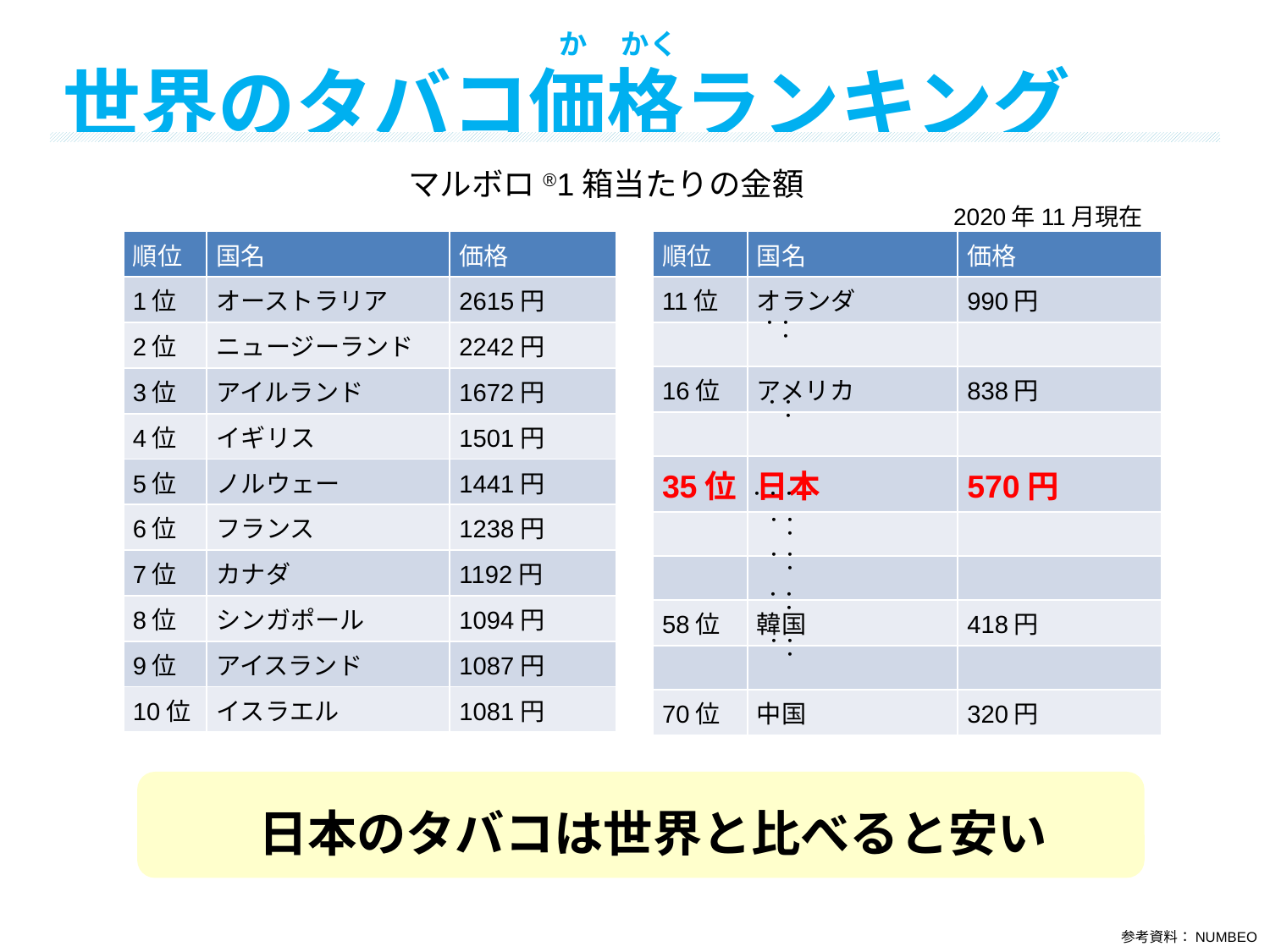

か 　かく
世界のタバコ価格ランキング

マルボロ®1箱当たりの金額
2020年11月現在
| 順位 | 国名 | 価格 |
| --- | --- | --- |
| 1位 | オーストラリア | 2615円 |
| 2位 | ニュージーランド | 2242円 |
| 3位 | アイルランド | 1672円 |
| 4位 | イギリス | 1501円 |
| 5位 | ノルウェー | 1441円 |
| 6位 | フランス | 1238円 |
| 7位 | カナダ | 1192円 |
| 8位 | シンガポール | 1094円 |
| 9位 | アイスランド | 1087円 |
| 10位 | イスラエル | 1081円 |
| 順位 | 国名 | 価格 |
| --- | --- | --- |
| 11位 | オランダ | 990円 |
|  |  |  |
| 16位 | アメリカ | 838円 |
|  |  |  |
| 35位 | 日本 | 570円 |
|  |  |  |
|  |  |  |
| 58位 | 韓国 | 418円 |
|  |  |  |
| 70位 | 中国 | 320円 |
・・・
・・・
・・・
・・・
・・・
・・・
・・・

日本のタバコは世界と比べると安い
参考資料：NUMBEO